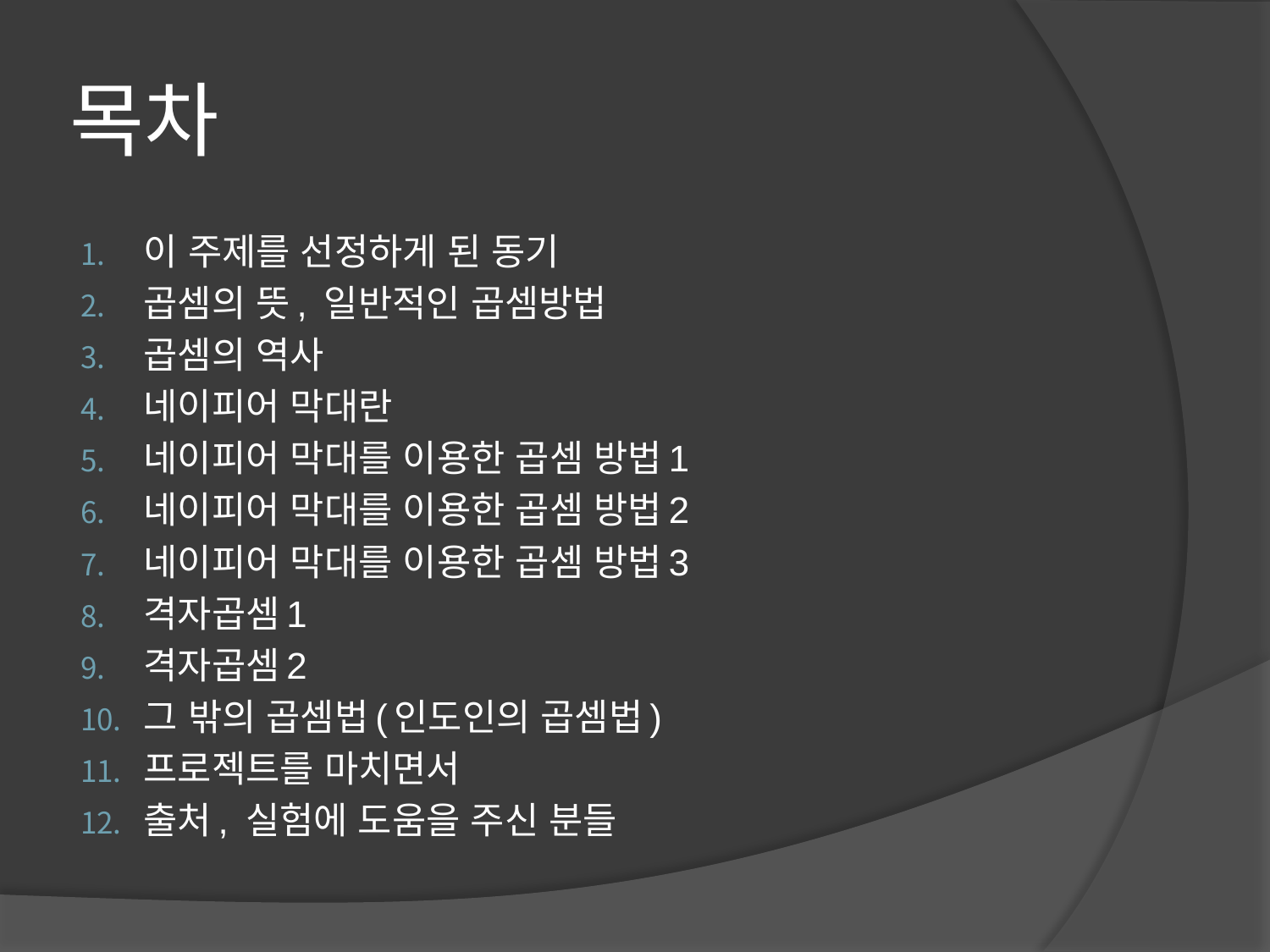

# 목차
이 주제를 선정하게 된 동기
곱셈의 뜻, 일반적인 곱셈방법
곱셈의 역사
네이피어 막대란
네이피어 막대를 이용한 곱셈 방법1
네이피어 막대를 이용한 곱셈 방법2
네이피어 막대를 이용한 곱셈 방법3
격자곱셈1
격자곱셈2
그 밖의 곱셈법(인도인의 곱셈법)
프로젝트를 마치면서
출처, 실험에 도움을 주신 분들